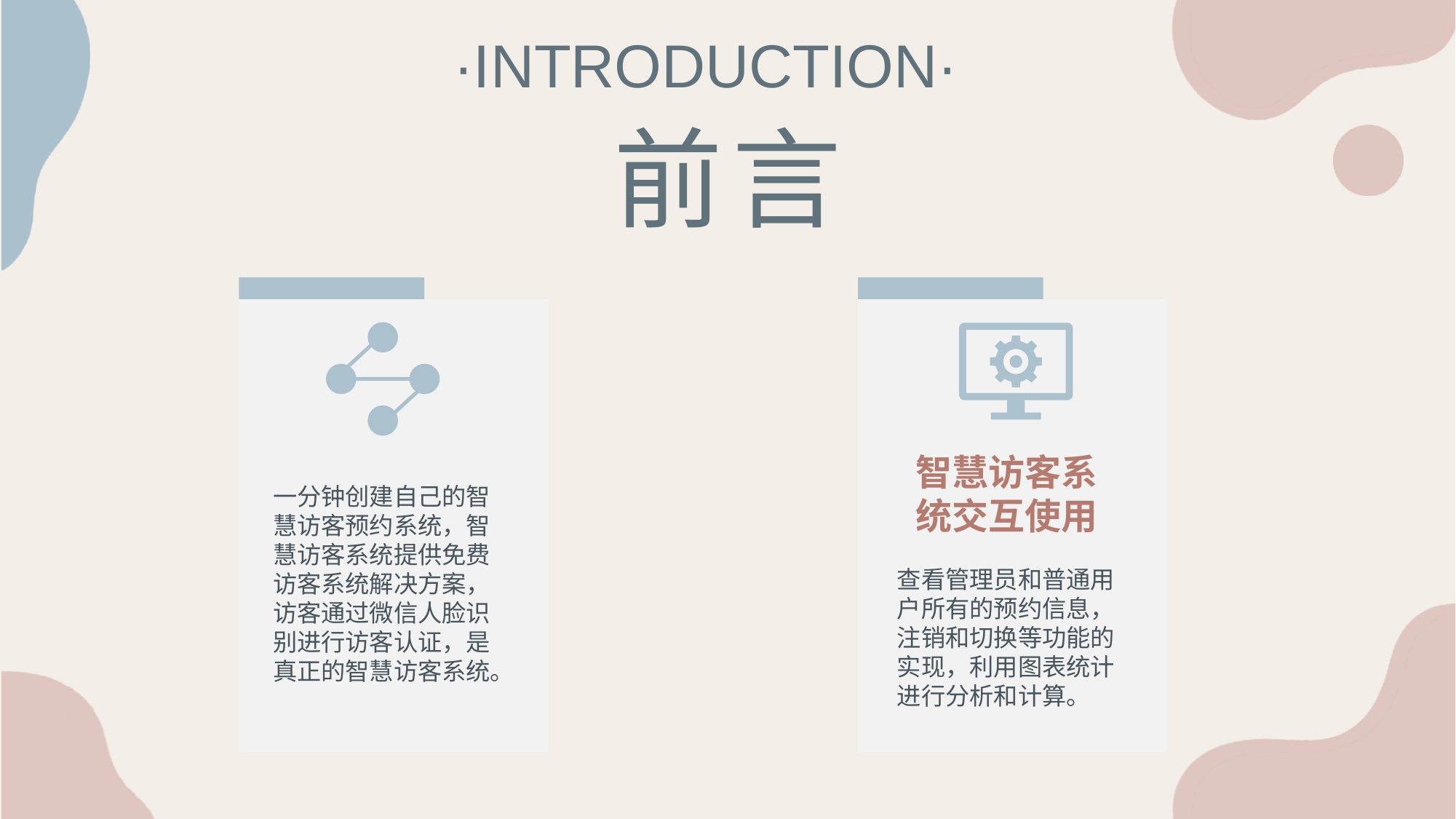

·INTRODUCTION·
前言

智慧访客系统交互使用
一分钟创建自己的智慧访客预约系统，智慧访客系统提供免费访客系统解决方案，访客通过微信人脸识别进行访客认证，是真正的智慧访客系统。
查看管理员和普通用户所有的预约信息，注销和切换等功能的实现，利用图表统计进行分析和计算。